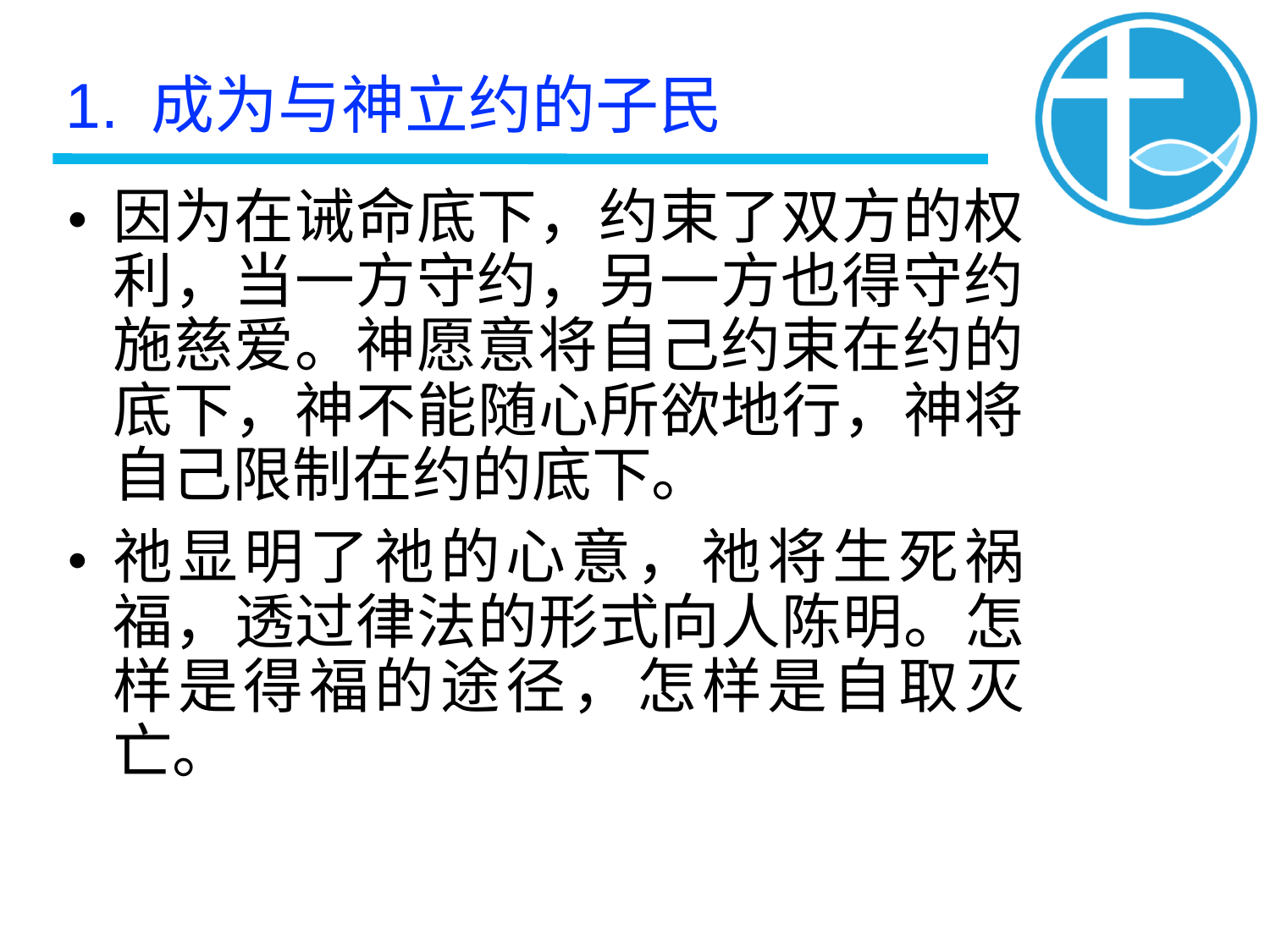

1. 成为与神立约的子民
因为在诫命底下，约束了双方的权利，当一方守约，另一方也得守约施慈爱。神愿意将自己约束在约的底下，神不能随心所欲地行，神将自己限制在约的底下。
祂显明了祂的心意，祂将生死祸福，透过律法的形式向人陈明。怎样是得福的途径，怎样是自取灭亡。